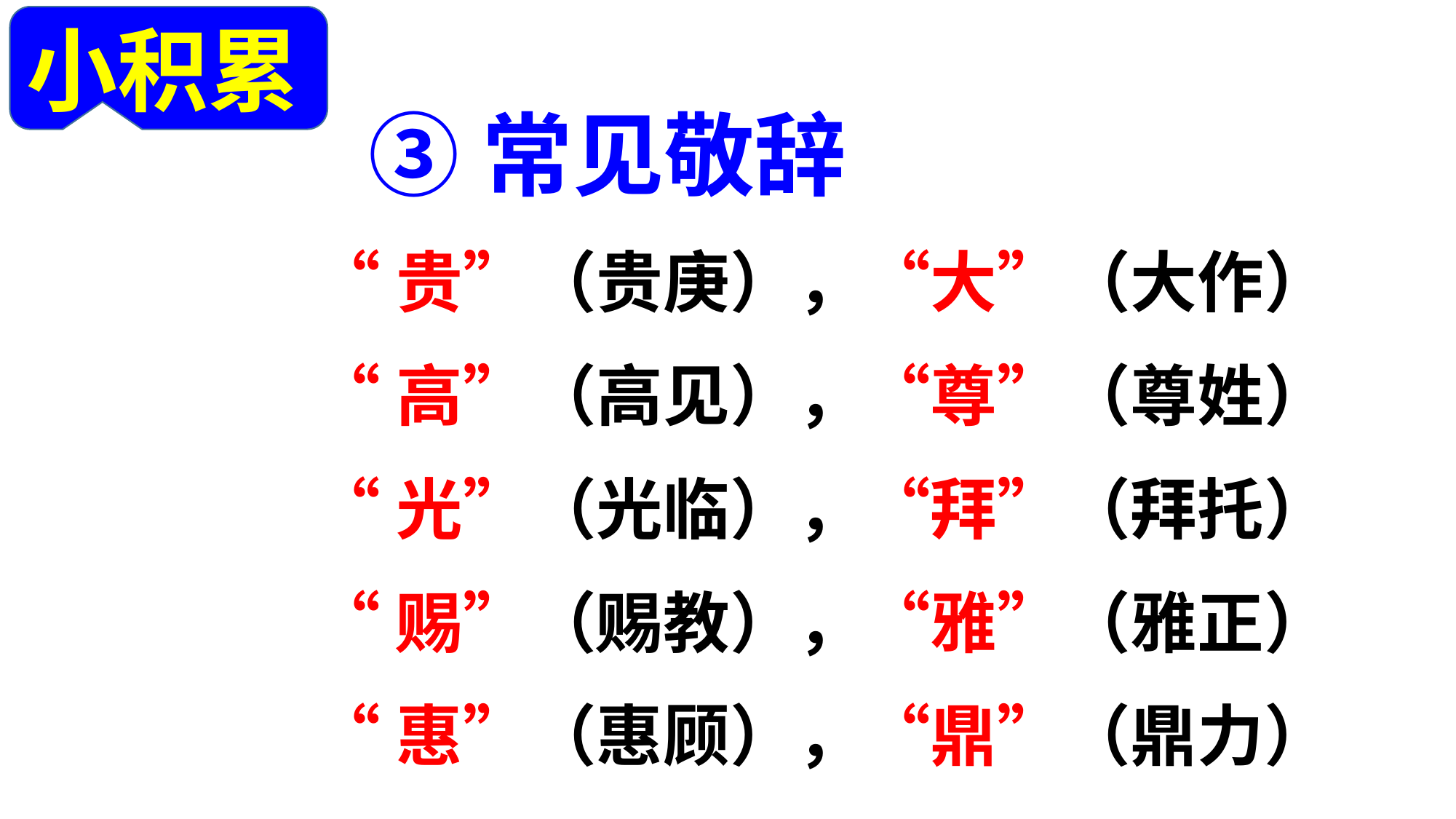

小积累
     ③常见敬辞
“贵”（贵庚），“大”（大作）
“高”（高见），“尊”（尊姓）
“光”（光临），“拜”（拜托）
“赐”（赐教），“雅”（雅正）
“惠”（惠顾），“鼎”（鼎力）